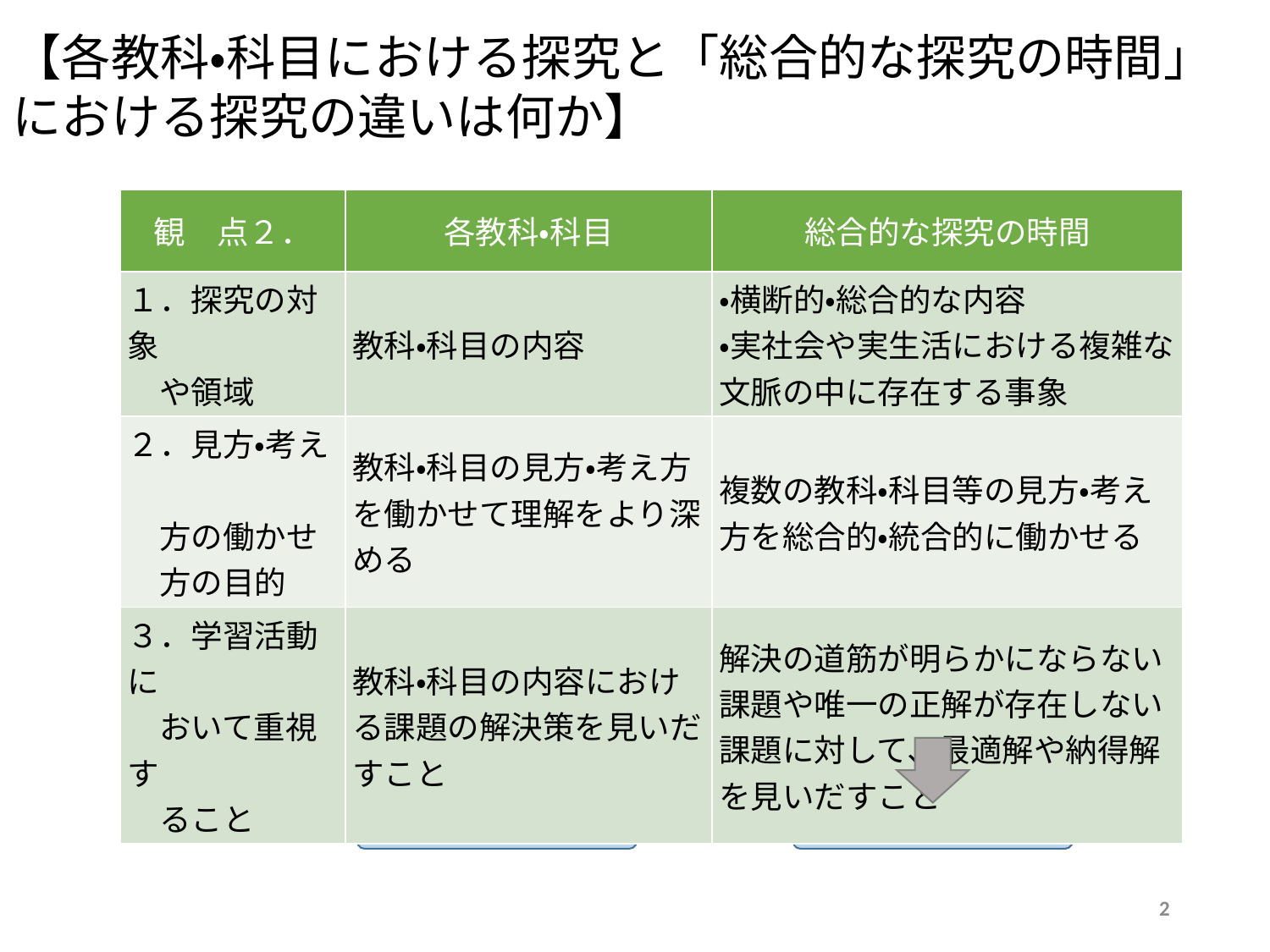

【各教科・科目における探究と「総合的な探究の時間」における探究の違いは何か】
| 観　点２． | 各教科・科目 | 総合的な探究の時間 |
| --- | --- | --- |
| １．探究の対象 　や領域 | 教科・科目の内容 | ・横断的・総合的な内容 ・実社会や実生活における複雑な文脈の中に存在する事象 |
| ２．見方・考え　 　方の働かせ 　方の目的 | 教科・科目の見方・考え方を働かせて理解をより深める | 複数の教科・科目等の見方・考え方を総合的・統合的に働かせる |
| ３．学習活動に 　おいて重視す　 　ること | 教科・科目の内容における課題の解決策を見いだすこと | 解決の道筋が明らかにならない課題や唯一の正解が存在しない課題に対して、最適解や納得解を見いだすこと |

学校全体で行う必要
教科担当が行う
2